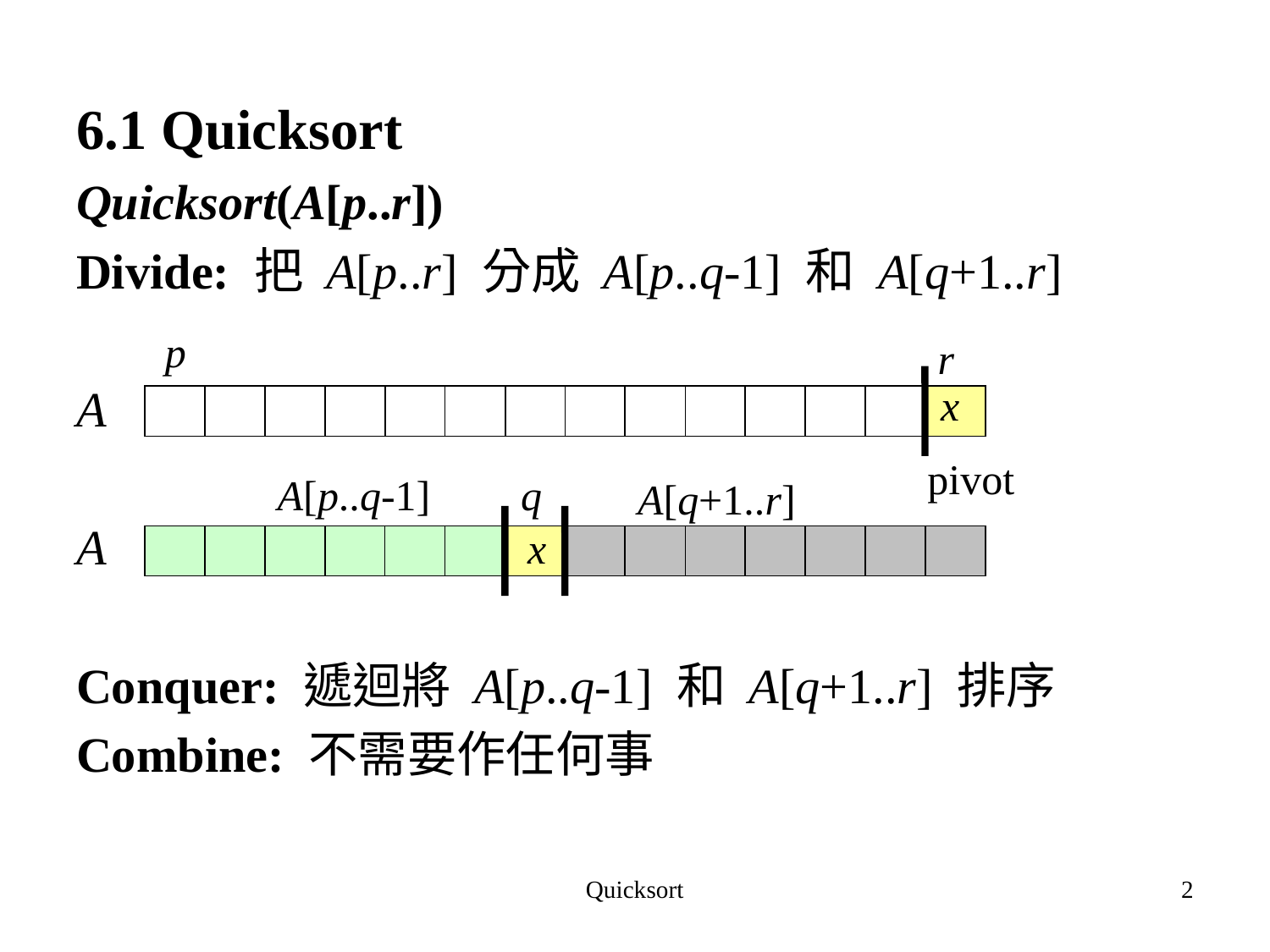

6.1 Quicksort
Quicksort(A[p..r])
Divide: 把 A[p..r] 分成 A[p..q-1] 和 A[q+1..r]

A

A

Conquer: 遞迴將 A[p..q-1] 和 A[q+1..r] 排序
Combine: 不需要作任何事
p
r

x

pivot
A[p..q-1]
q
A[q+1..r]

x

Quicksort
2